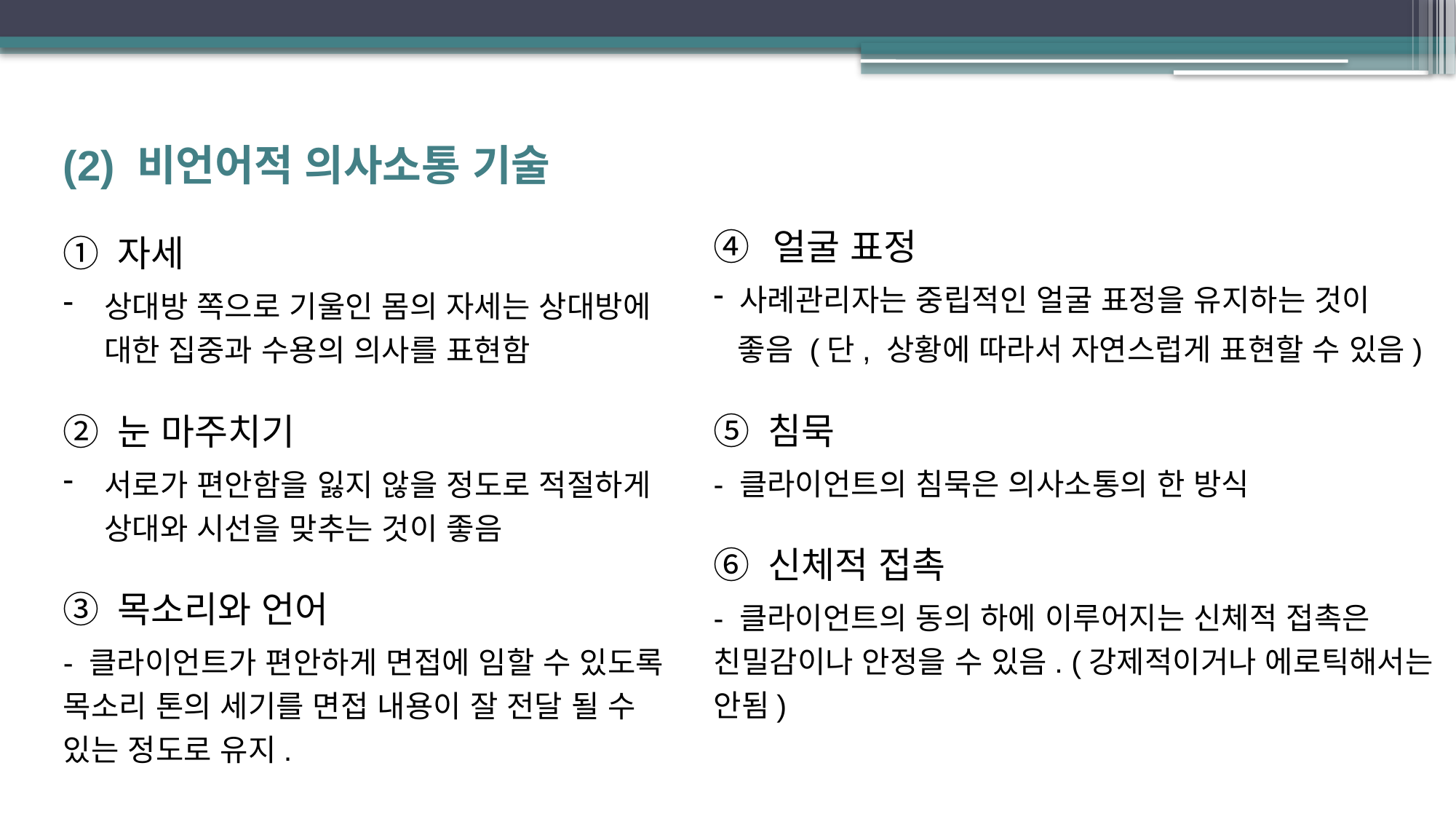

(2) 비언어적 의사소통 기술

자세
상대방 쪽으로 기울인 몸의 자세는 상대방에 대한 집중과 수용의 의사를 표현함

눈 마주치기
서로가 편안함을 잃지 않을 정도로 적절하게 상대와 시선을 맞추는 것이 좋음

목소리와 언어
- 클라이언트가 편안하게 면접에 임할 수 있도록 목소리 톤의 세기를 면접 내용이 잘 전달 될 수 있는 정도로 유지.
 얼굴 표정
 사례관리자는 중립적인 얼굴 표정을 유지하는 것이
  좋음 (단, 상황에 따라서 자연스럽게 표현할 수 있음)

침묵
- 클라이언트의 침묵은 의사소통의 한 방식

신체적 접촉
- 클라이언트의 동의 하에 이루어지는 신체적 접촉은 친밀감이나 안정을 수 있음. (강제적이거나 에로틱해서는 안됨)